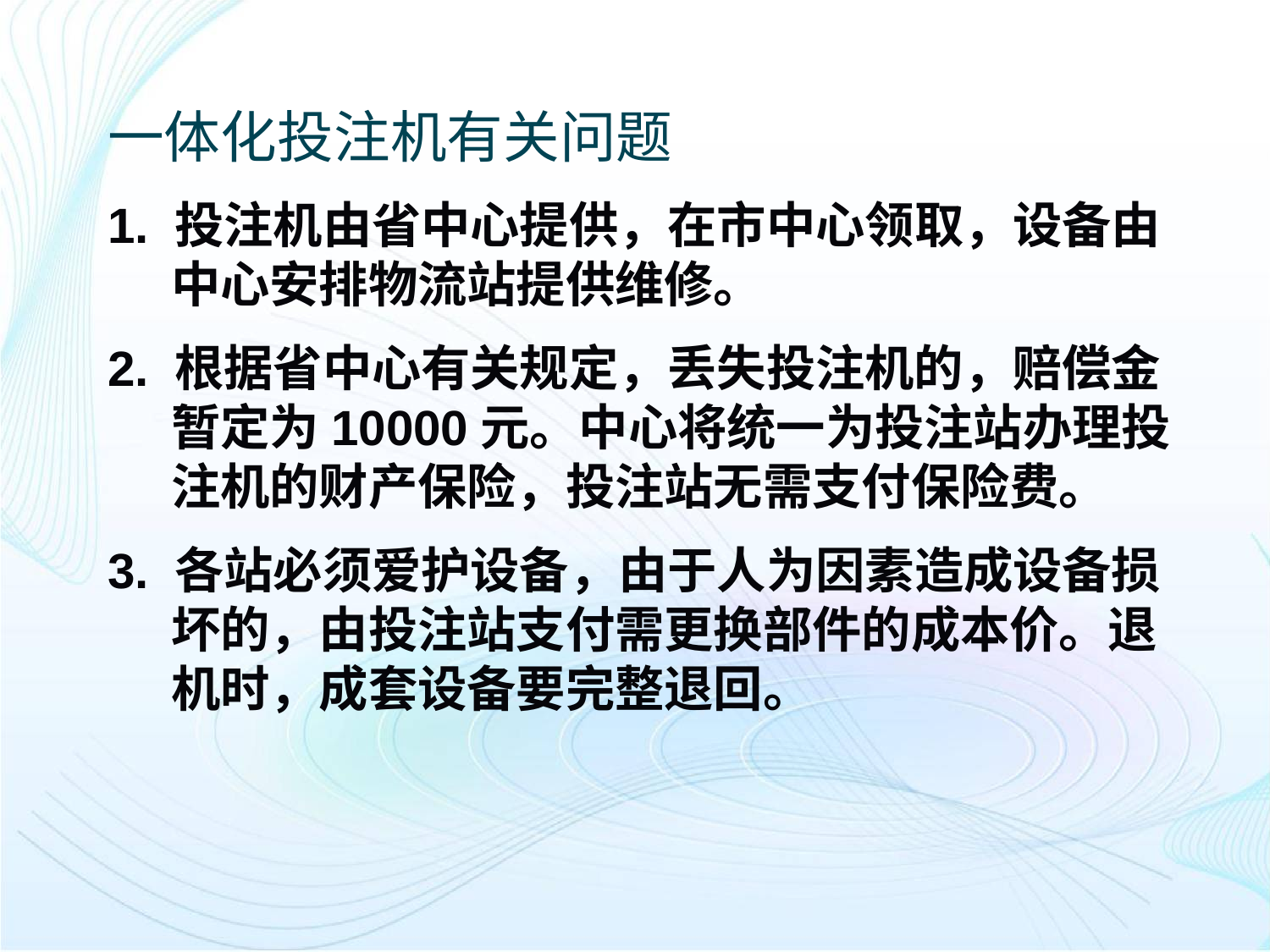

一体化投注机有关问题
1. 投注机由省中心提供，在市中心领取，设备由中心安排物流站提供维修。
2. 根据省中心有关规定，丢失投注机的，赔偿金暂定为10000元。中心将统一为投注站办理投注机的财产保险，投注站无需支付保险费。
3. 各站必须爱护设备，由于人为因素造成设备损坏的，由投注站支付需更换部件的成本价。退机时，成套设备要完整退回。